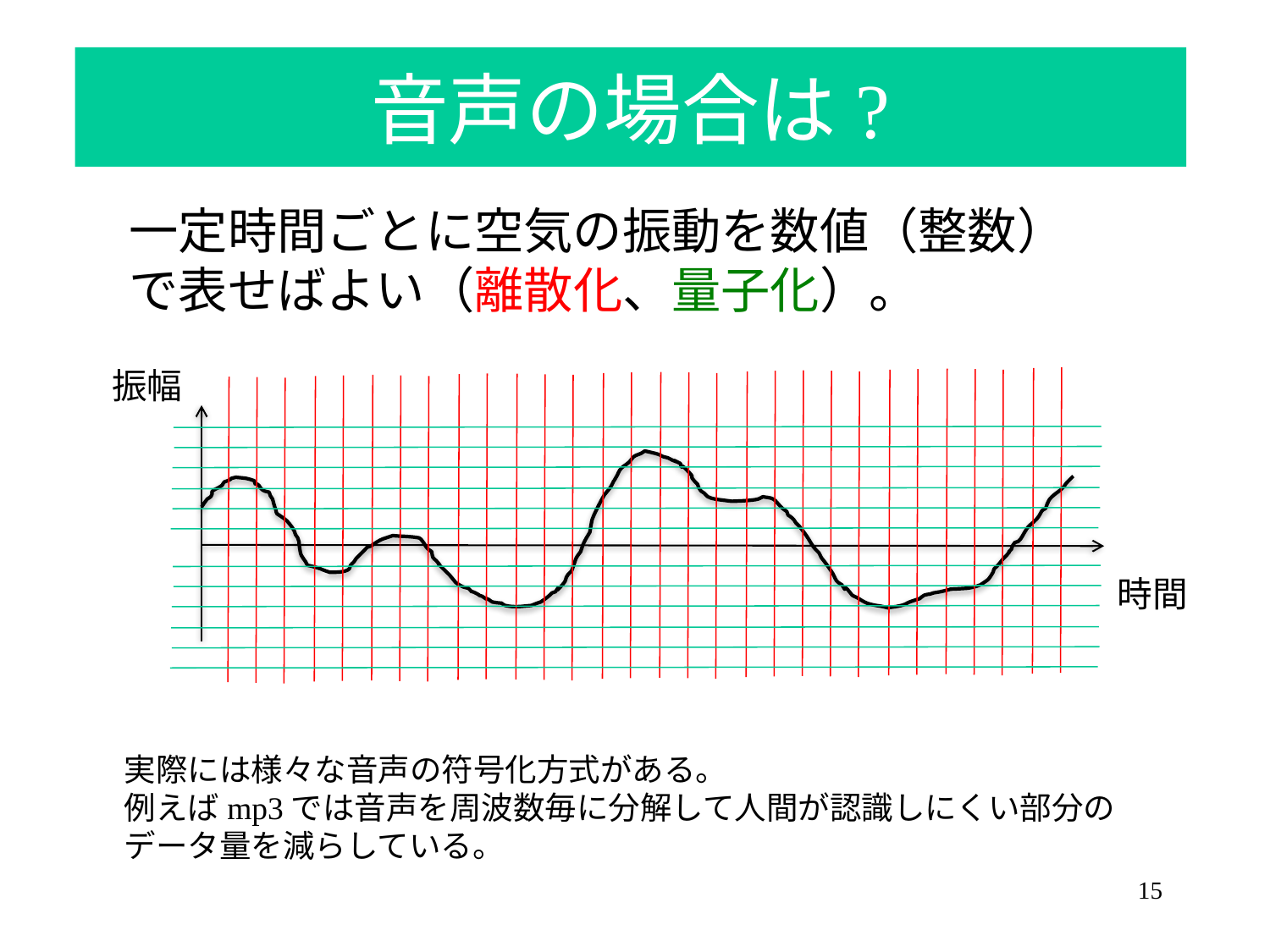

音声の場合は?
一定時間ごとに空気の振動を数値（整数）で表せばよい（離散化、量子化）。
振幅

時間
実際には様々な音声の符号化方式がある。
例えばmp3では音声を周波数毎に分解して人間が認識しにくい部分のデータ量を減らしている。
15